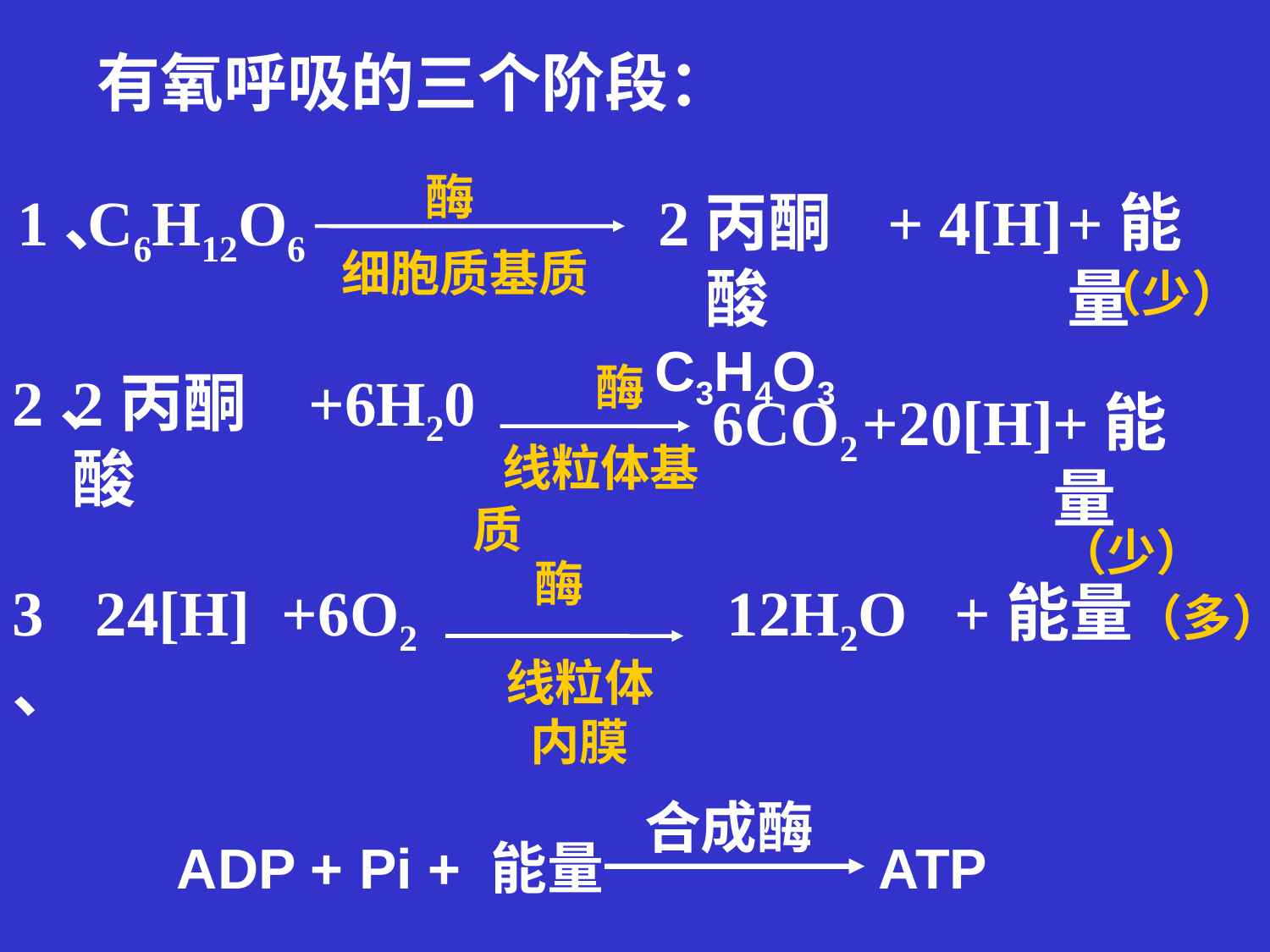

有氧呼吸的三个阶段：
   酶
1、
C6H12O6
2丙酮酸C3H4O3
+ 4[H]
+能量

  细胞质基质

   （少）

    酶
2、
2丙酮酸
 +6H20
6CO2
+20[H]
+能量
 线粒体基质

 （少）
   酶
3、
24[H]
+6O2
12H2O
+能量（多）

线粒体内膜
合成酶
ADP + Pi + 能量
ATP